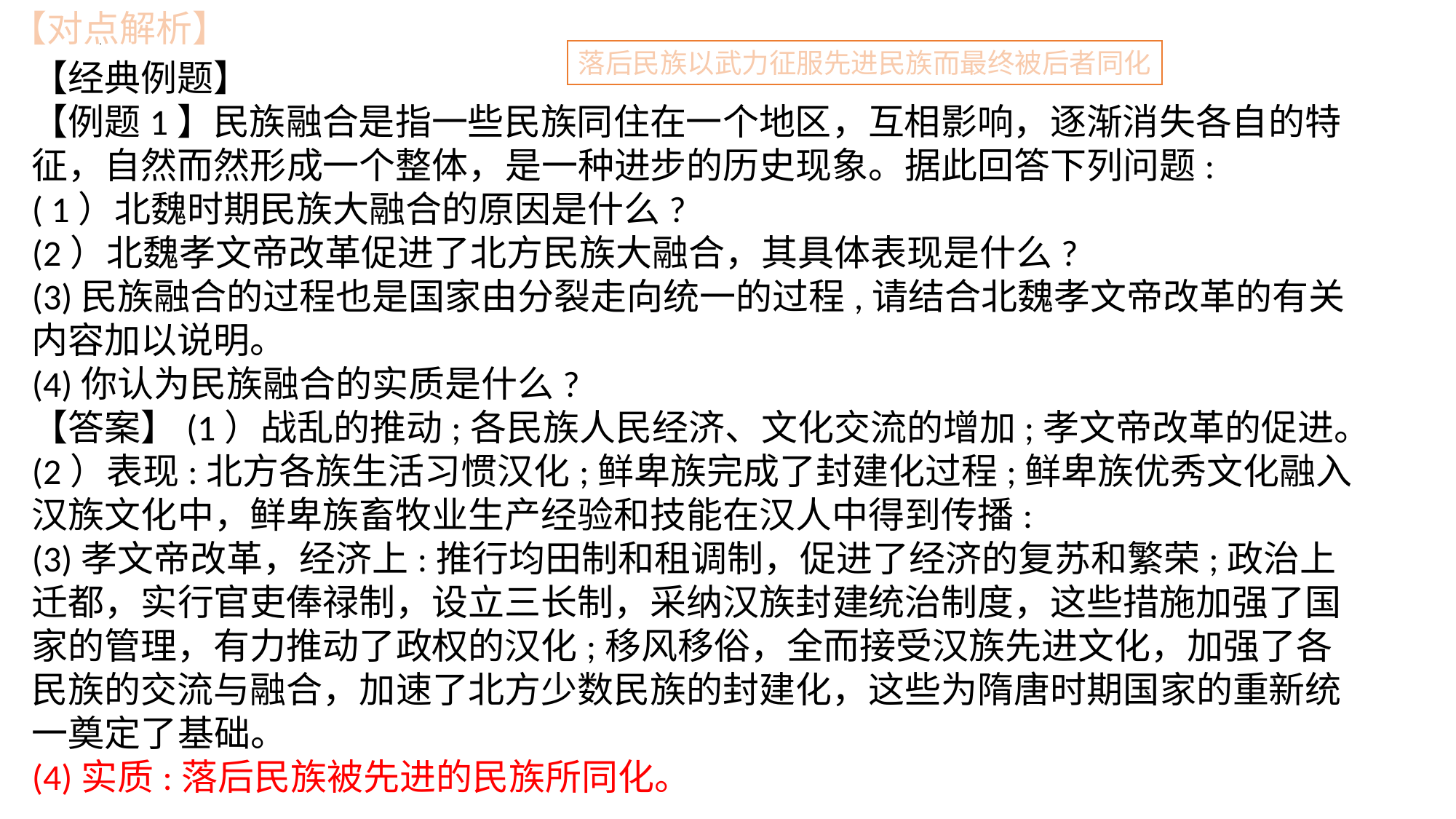

【对点解析】
落后民族以武力征服先进民族而最终被后者同化
【经典例题】
【例题1】民族融合是指一些民族同住在一个地区，互相影响，逐渐消失各自的特征，自然而然形成一个整体，是一种进步的历史现象。据此回答下列问题:
( 1）北魏时期民族大融合的原因是什么?
(2）北魏孝文帝改革促进了北方民族大融合，其具体表现是什么?
(3)民族融合的过程也是国家由分裂走向统一的过程,请结合北魏孝文帝改革的有关内容加以说明。
(4)你认为民族融合的实质是什么?
【答案】(1）战乱的推动;各民族人民经济、文化交流的增加;孝文帝改革的促进。
(2）表现:北方各族生活习惯汉化;鲜卑族完成了封建化过程;鲜卑族优秀文化融入汉族文化中，鲜卑族畜牧业生产经验和技能在汉人中得到传播:
(3)孝文帝改革，经济上:推行均田制和租调制，促进了经济的复苏和繁荣;政治上迁都，实行官吏俸禄制，设立三长制，采纳汉族封建统治制度，这些措施加强了国家的管理，有力推动了政权的汉化;移风移俗，全而接受汉族先进文化，加强了各民族的交流与融合，加速了北方少数民族的封建化，这些为隋唐时期国家的重新统一奠定了基础。
(4)实质:落后民族被先进的民族所同化。